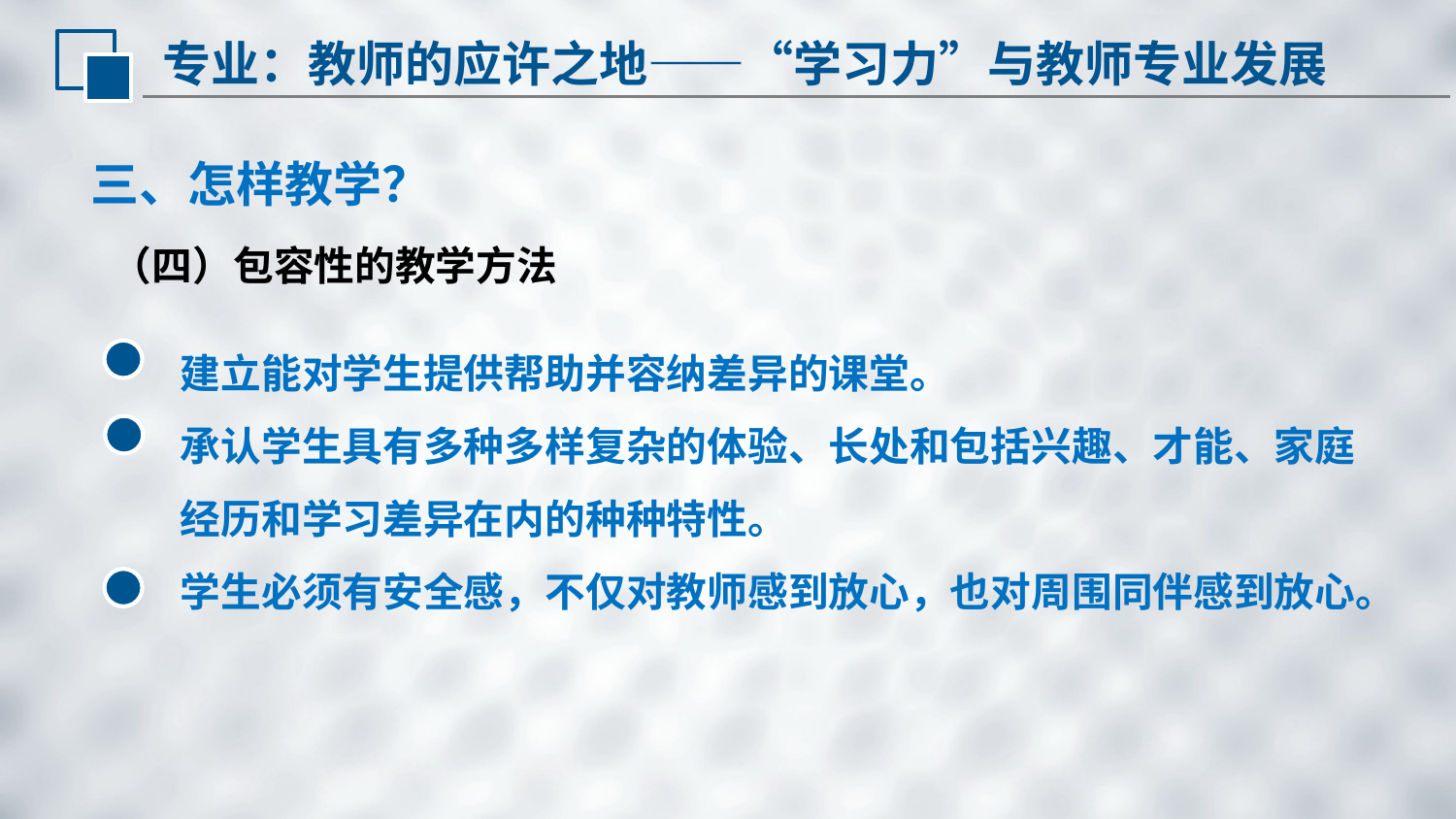

专业：教师的应许之地——“学习力”与教师专业发展

三、怎样教学？
（四）包容性的教学方法
建立能对学生提供帮助并容纳差异的课堂。
承认学生具有多种多样复杂的体验、长处和包括兴趣、才能、家庭经历和学习差异在内的种种特性。
学生必须有安全感，不仅对教师感到放心，也对周围同伴感到放心。